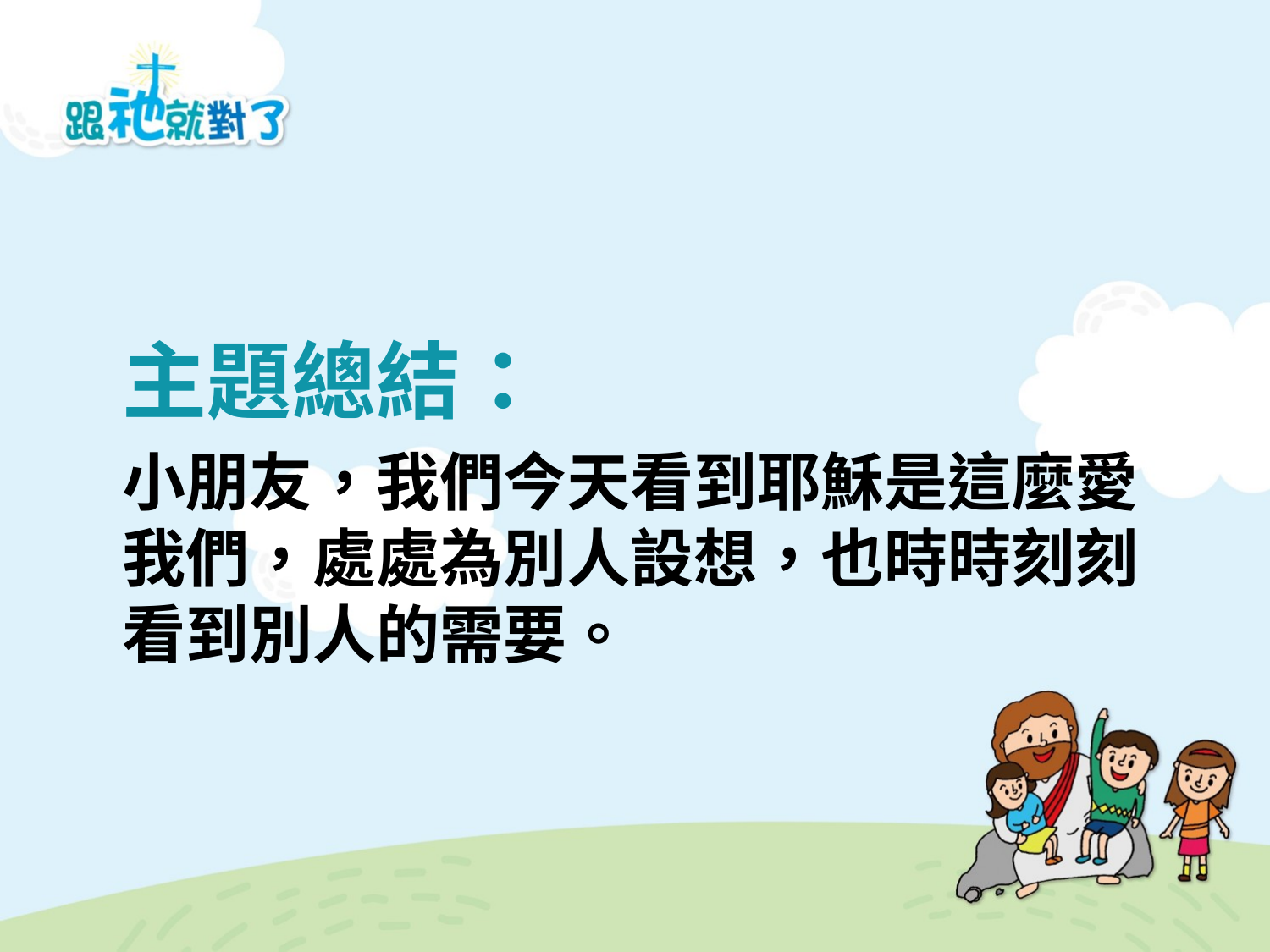

主題總結：
小朋友，我們今天看到耶穌是這麼愛我們，處處為別人設想，也時時刻刻看到別人的需要。